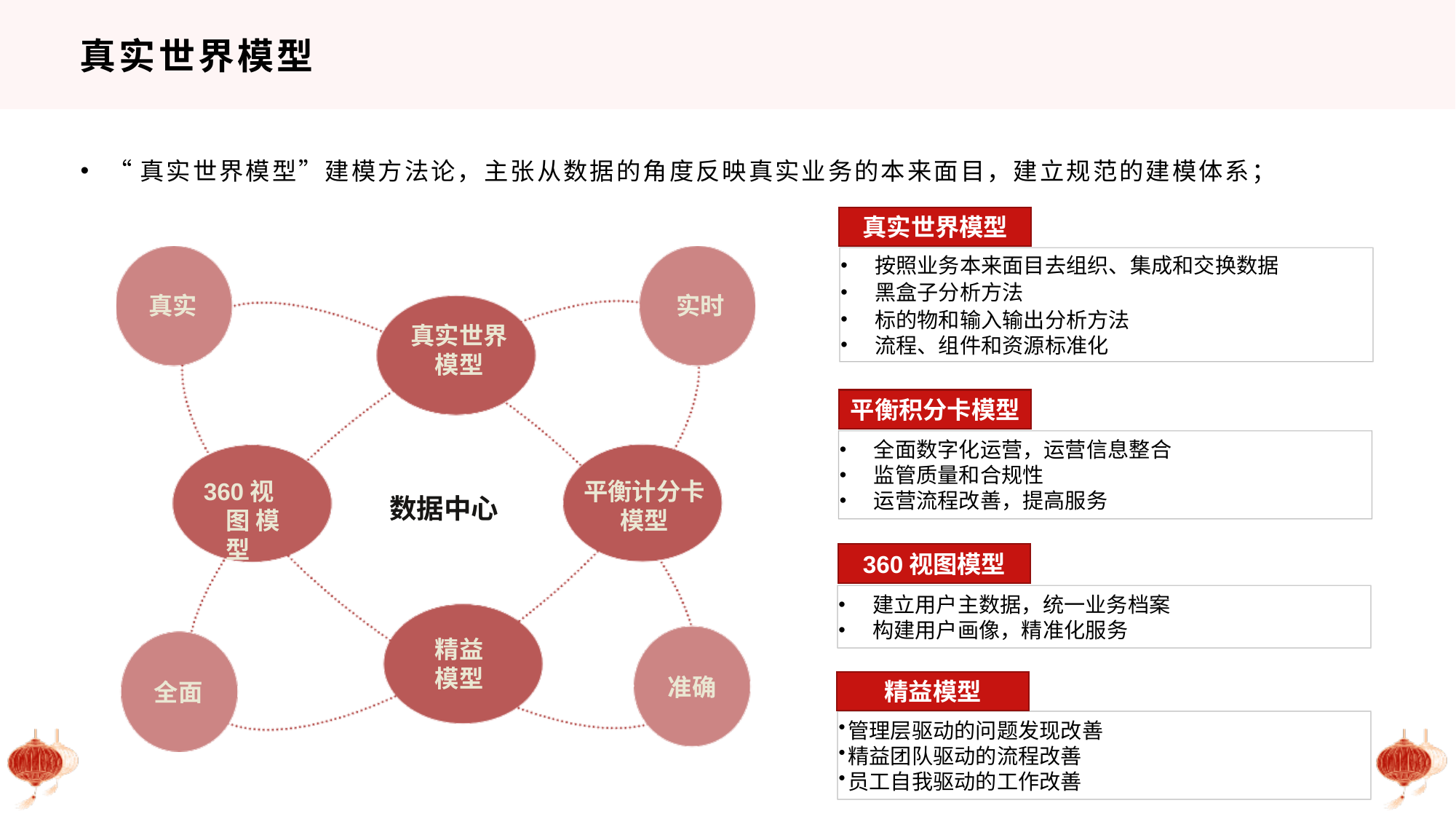

# 真实世界模型
“真实世界模型”建模方法论，主张从数据的角度反映真实业务的本来面目，建立规范的建模体系；

真实世界模型

按照业务本来面目去组织、集成和交换数据
黑盒子分析方法
标的物和输入输出分析方法
流程、组件和资源标准化
真实	实时
真实世界 模型
平衡积分卡模型
全面数字化运营，运营信息整合
监管质量和合规性
运营流程改善，提高服务
360视图 模型
平衡计分卡 模型
数据中心
360视图模型
360视图模型
建立用户主数据，统一业务档案
构建用户画像，精准化服务
精益 模型
准确
精益模型
全面
管理层驱动的问题发现改善
精益团队驱动的流程改善
员工自我驱动的工作改善